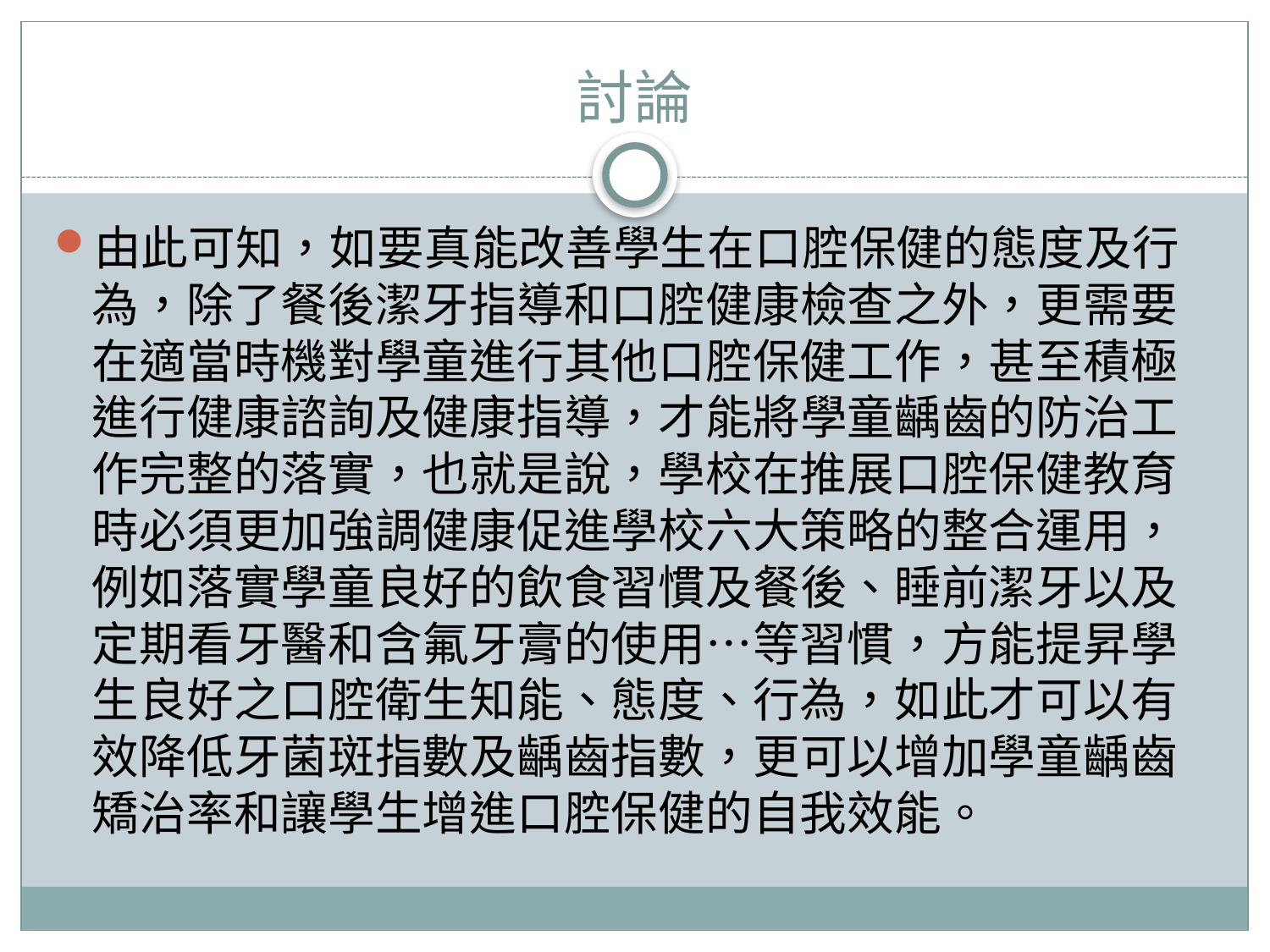

# 討論
由此可知，如要真能改善學生在口腔保健的態度及行為，除了餐後潔牙指導和口腔健康檢查之外，更需要在適當時機對學童進行其他口腔保健工作，甚至積極進行健康諮詢及健康指導，才能將學童齲齒的防治工作完整的落實，也就是說，學校在推展口腔保健教育時必須更加強調健康促進學校六大策略的整合運用，例如落實學童良好的飲食習慣及餐後、睡前潔牙以及定期看牙醫和含氟牙膏的使用…等習慣，方能提昇學生良好之口腔衛生知能、態度、行為，如此才可以有效降低牙菌斑指數及齲齒指數，更可以增加學童齲齒矯治率和讓學生增進口腔保健的自我效能。